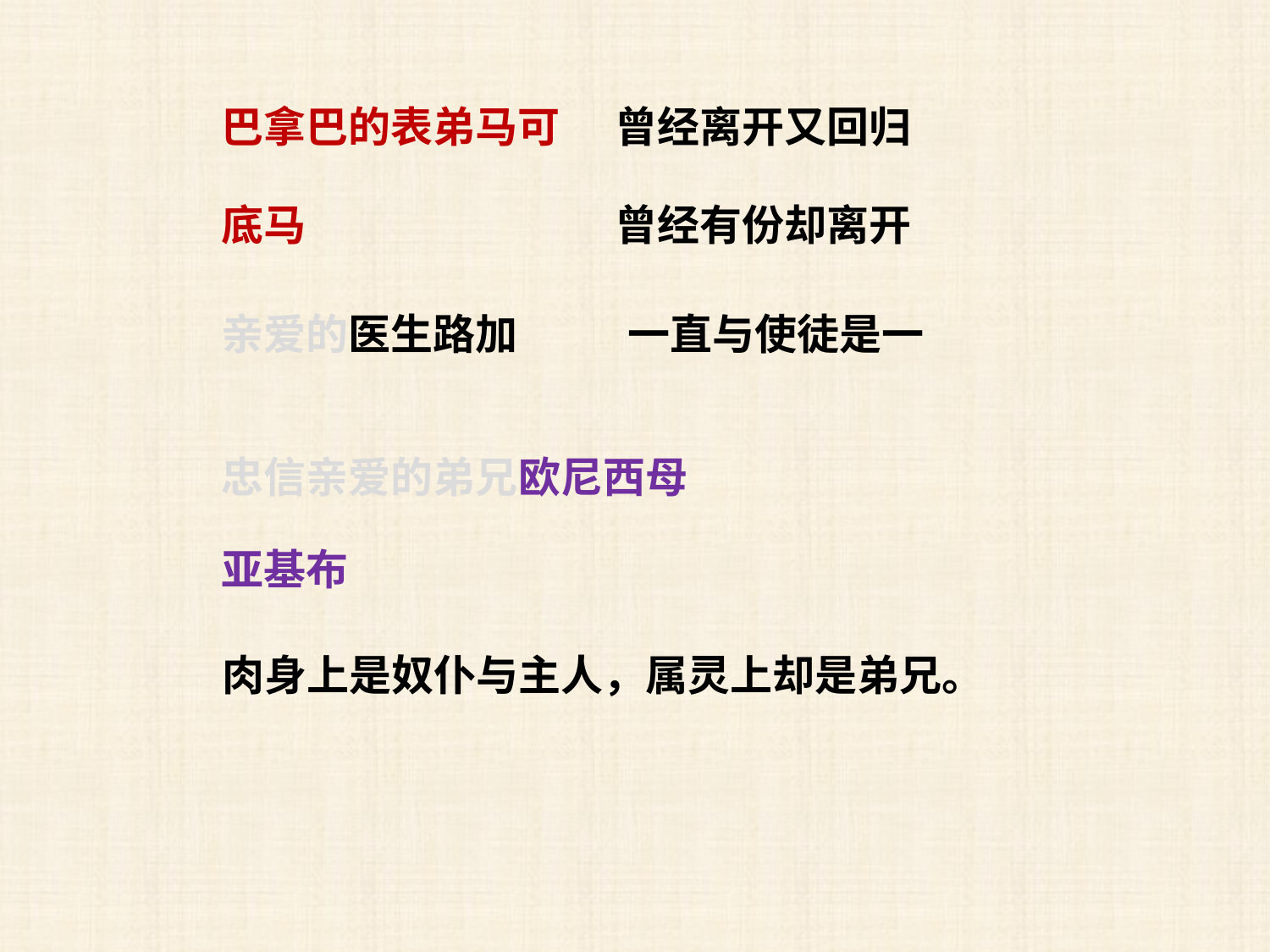

巴拿巴的表弟马可
曾经离开又回归
底马
曾经有份却离开
亲爱的医生路加
一直与使徒是一
忠信亲爱的弟兄欧尼西母
亚基布
肉身上是奴仆与主人，属灵上却是弟兄。